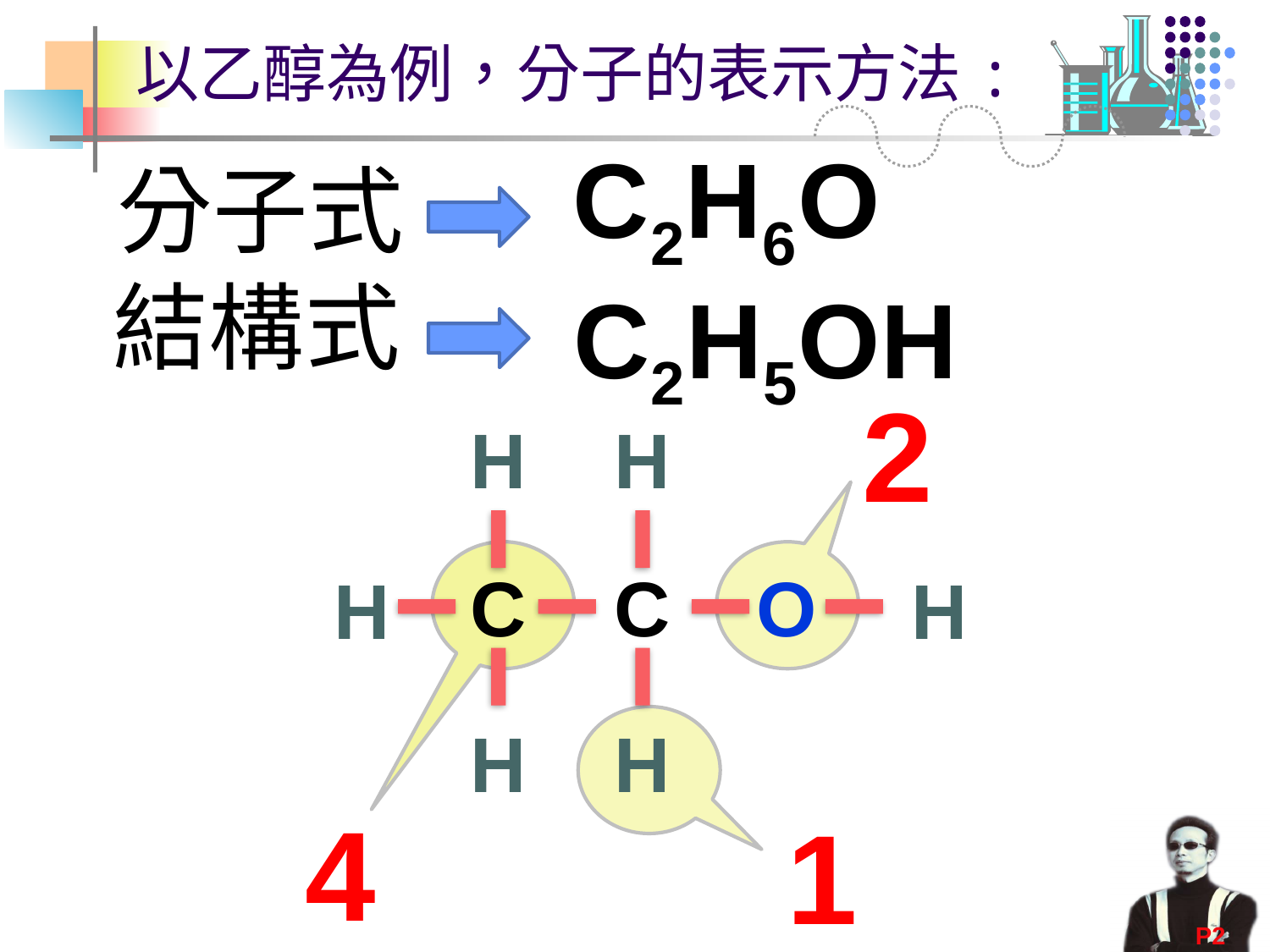

# 以乙醇為例，分子的表示方法:
C2H6O
分子式

結構式
C2H5OH

2
H
H

C
C
O
H
H

H
H
4
1
P2